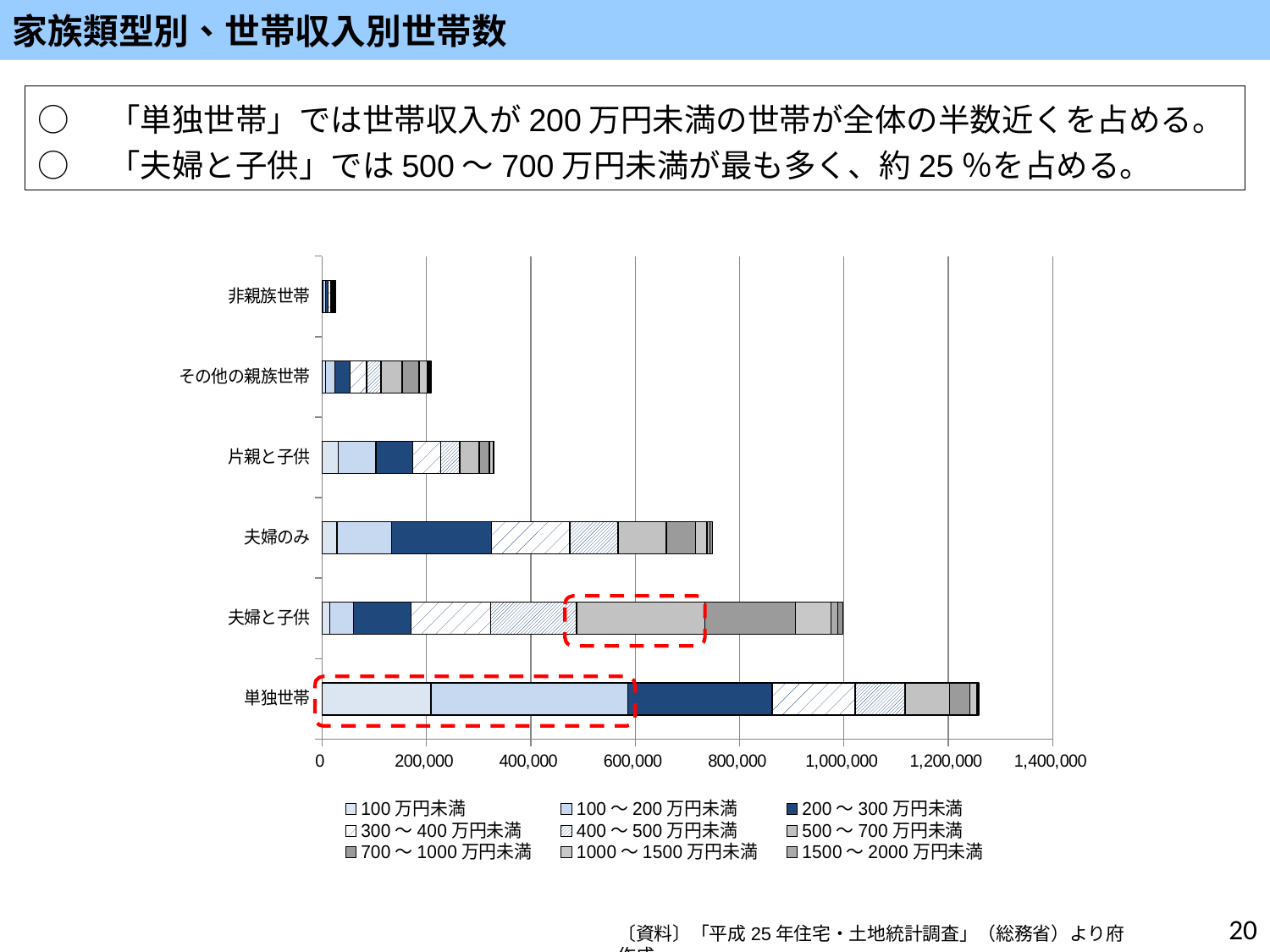

家族類型別、世帯収入別世帯数
○　「単独世帯」では世帯収入が200万円未満の世帯が全体の半数近くを占める。
○　「夫婦と子供」では500～700万円未満が最も多く、約25％を占める。

### Chart

| Category | 100万円未満 | 100～200万円未満 | 200～300万円未満 | 300～400万円未満 | 400～500万円未満 | 500～700万円未満 | 700～1000万円未満 | 1000～1500万円未満 | 1500～2000万円未満 | 2000万円以上 |
|---|---|---|---|---|---|---|---|---|---|---|
| 単独世帯 | 208798.64054551057 | 377169.50881295773 | 276842.70023421815 | 158926.60682819042 | 95254.18750543045 | 85585.18190578996 | 39105.67245337002 | 12410.783181040002 | 2468.7040870300007 | 1845.6665471799997 |
| 夫婦と子供 | 14375.621468059995 | 45508.80375138011 | 110464.70645746034 | 152514.0721513119 | 165098.87329696162 | 245916.75380940115 | 173444.32074754016 | 67903.21732410026 | 13363.598954739995 | 8973.670053159996 |
| 夫婦のみ | 28310.109669049983 | 104557.01074168984 | 192016.39853078028 | 149758.385342981 | 92543.84347308007 | 92194.40637450016 | 55962.194259570155 | 22515.356295770016 | 5015.450902270004 | 4763.820944880001 |
| 片親と子供 | 31084.06936987999 | 72157.42020101965 | 70869.76163604994 | 53013.609504290136 | 36388.13060535997 | 37227.710515179984 | 20201.023721919988 | 6807.259829680002 | 1308.9383287499993 | 768.62069565 |
| その他の親族世帯 | 6617.326631000001 | 18143.76492564998 | 28656.44966776994 | 31980.74172206997 | 27798.47677700994 | 40318.713523139995 | 32564.094075859895 | 15730.413637119978 | 3741.157092859999 | 3338.274932520001 |
| 非親族世帯 | 2066.0912399900003 | 4416.386540690002 | 5332.613520110007 | 5097.473951890001 | 3309.1856093500005 | 3534.4353319100037 | 1661.1487040800002 | 476.24518729 | 101.32675644999999 | 129.25845678000002 |
（世帯）

20
〔資料〕「平成25年住宅・土地統計調査」（総務省）より府作成